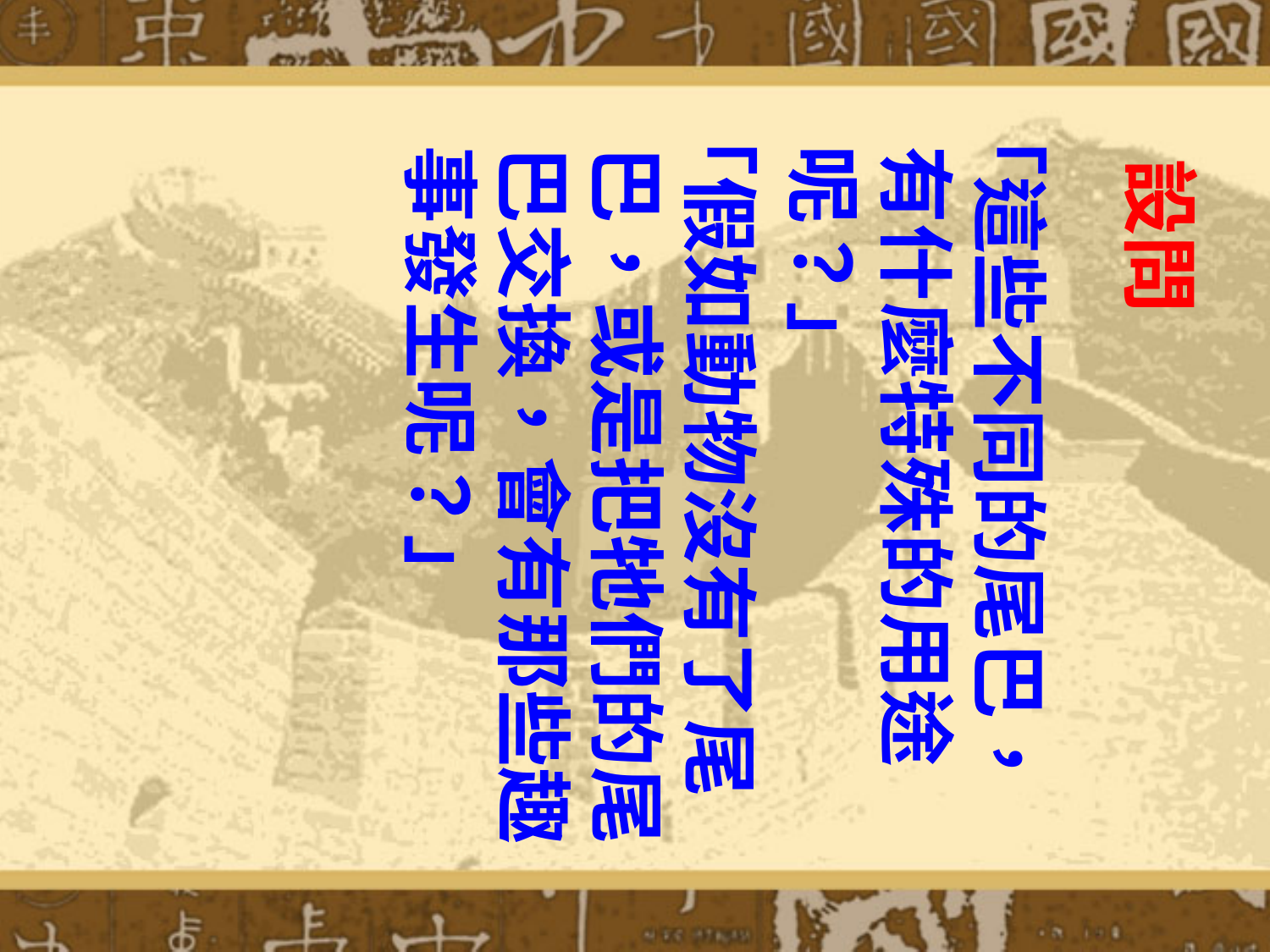

「假如動物沒有了尾巴，或是把牠們的尾巴交換，會有那些趣事發生呢？」

「這些不同的尾巴，有什麼特殊的用途呢？」
設問